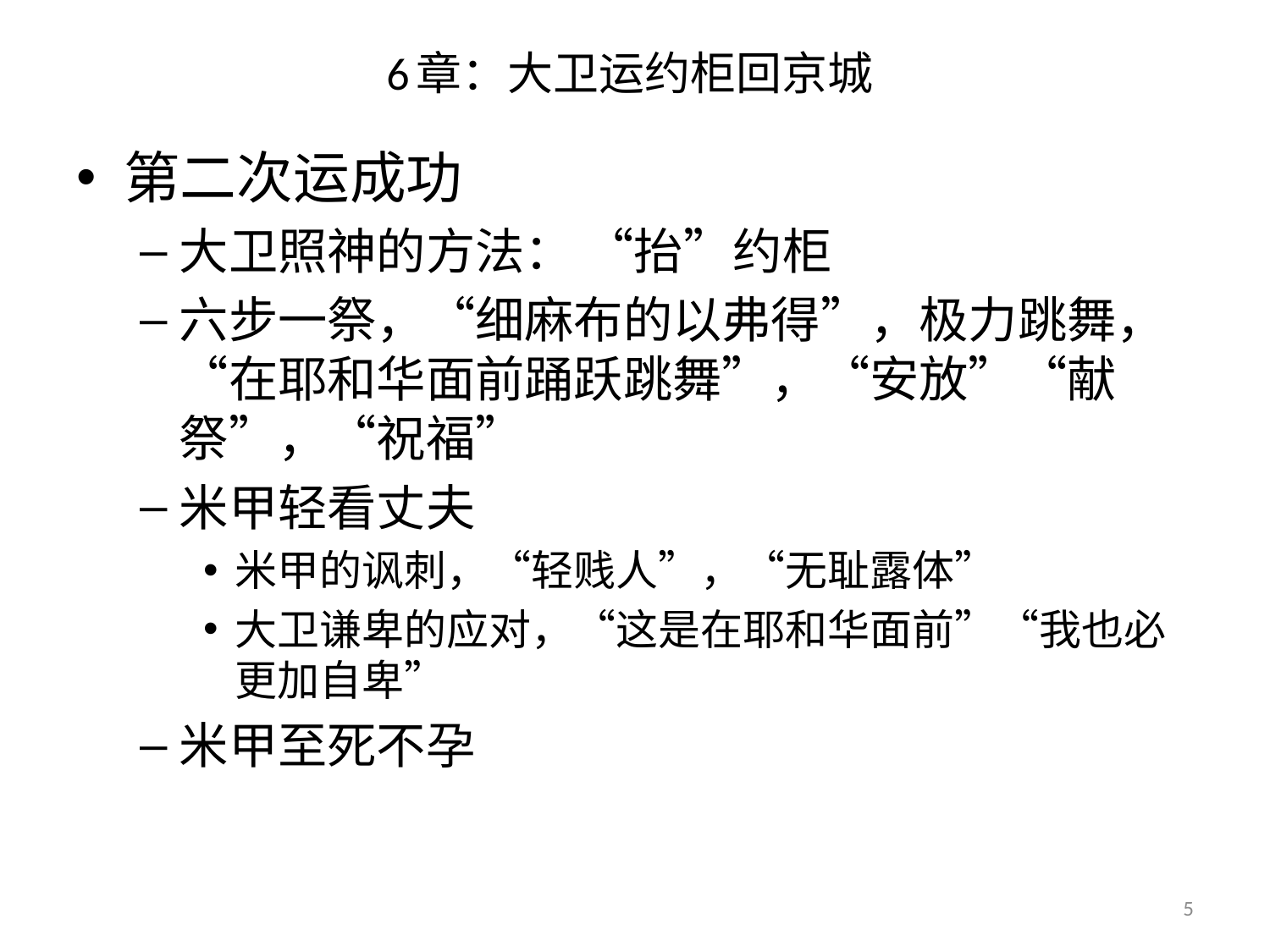

# 6章：大卫运约柜回京城
第二次运成功
大卫照神的方法： “抬”约柜
六步一祭，“细麻布的以弗得”，极力跳舞，“在耶和华面前踊跃跳舞”，“安放”“献祭”，“祝福”
米甲轻看丈夫
米甲的讽刺，“轻贱人”，“无耻露体”
大卫谦卑的应对，“这是在耶和华面前”“我也必更加自卑”
米甲至死不孕
5